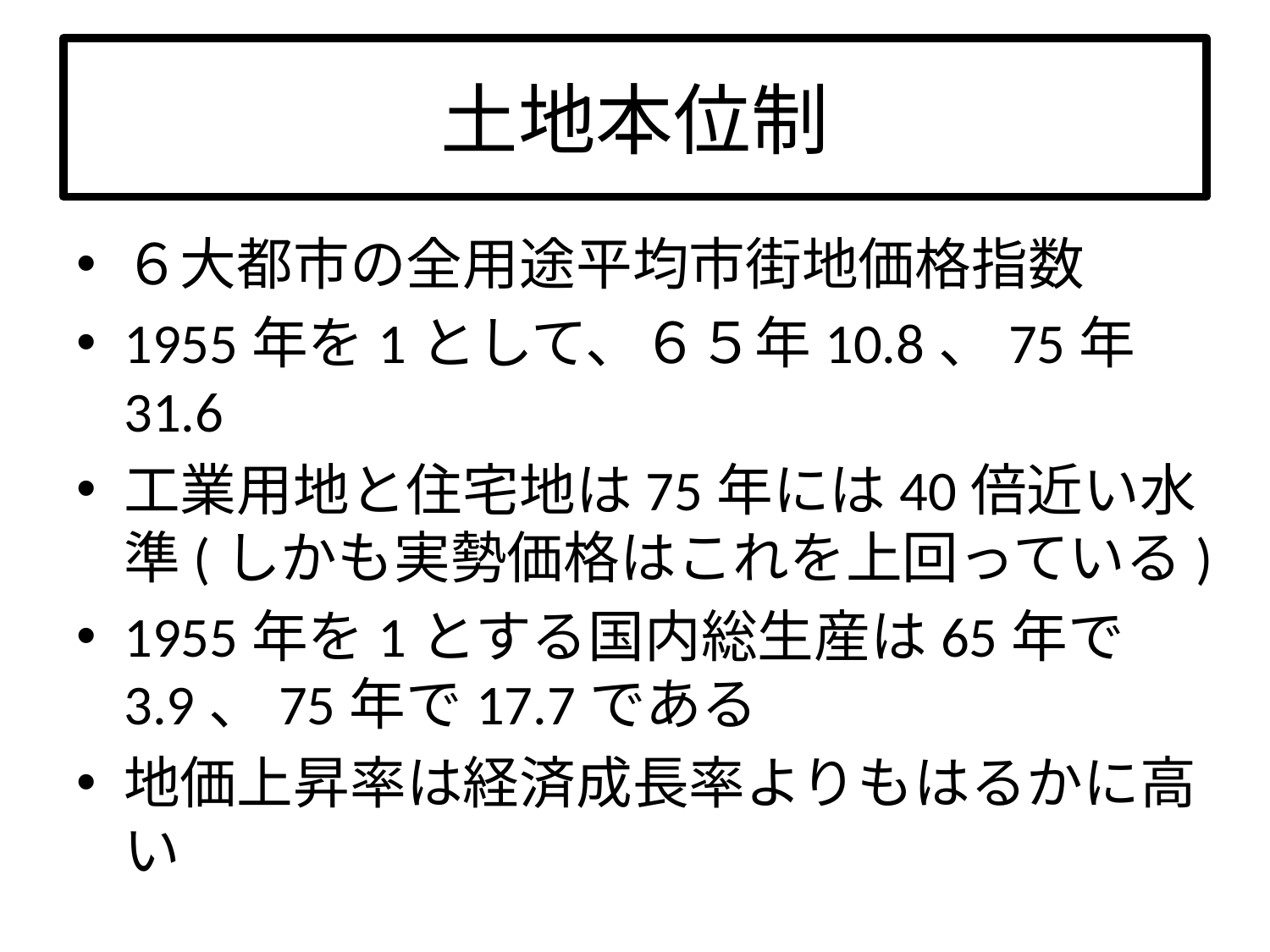

# 土地本位制
６大都市の全用途平均市街地価格指数
1955年を1として、６５年10.8、75年31.6
工業用地と住宅地は75年には40倍近い水準(しかも実勢価格はこれを上回っている)
1955年を1とする国内総生産は65年で3.9、75年で17.7である
地価上昇率は経済成長率よりもはるかに高い